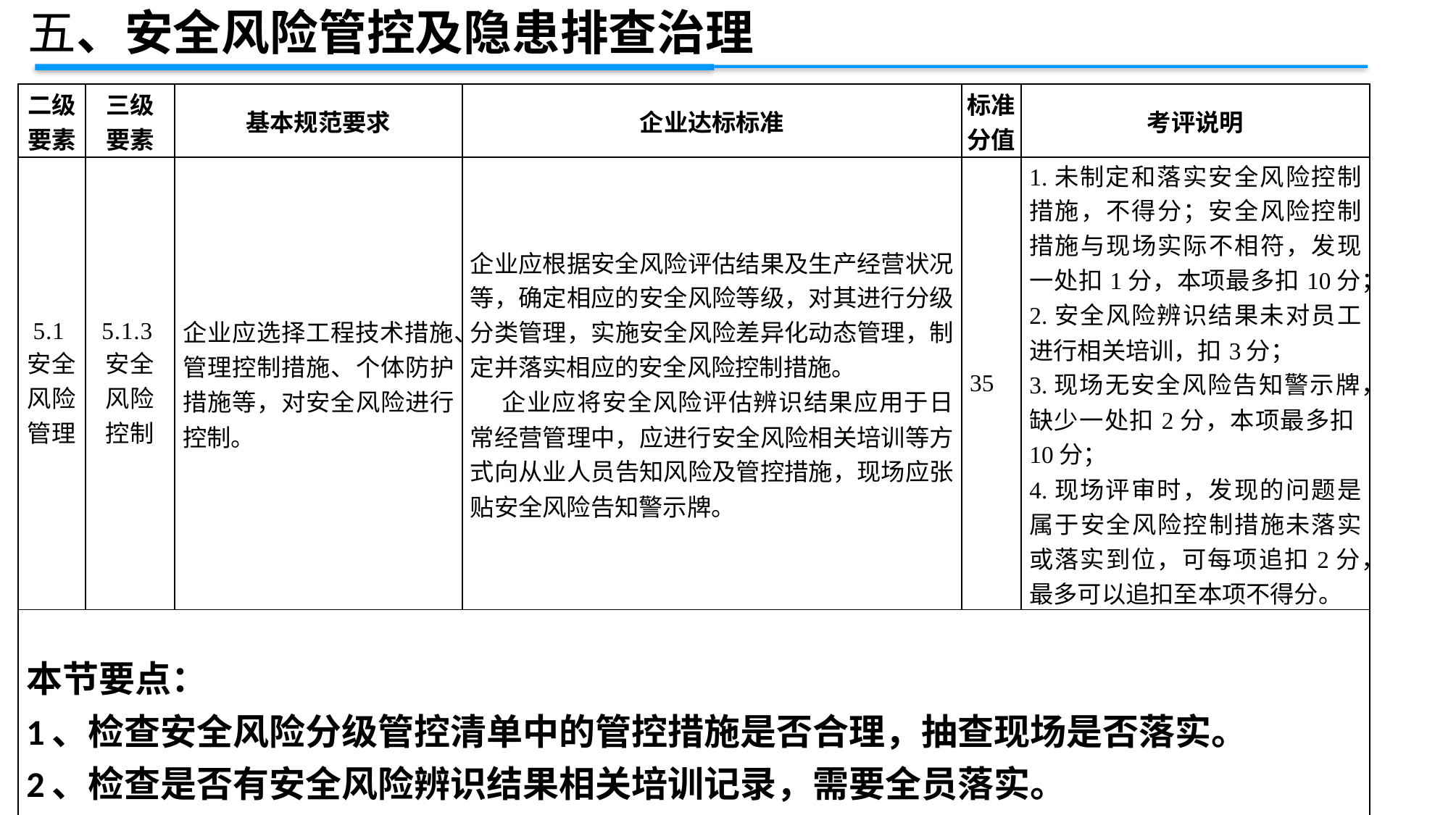

五、安全风险管控及隐患排查治理

| 二级 要素 | 三级 要素 | 基本规范要求 | 企业达标标准 | 标准 分值 | 考评说明 |
| --- | --- | --- | --- | --- | --- |
| 5.1安全风险管理 | 5.1.3安全风险控制 | 企业应选择工程技术措施、管理控制措施、个体防护措施等，对安全风险进行控制。 | 企业应根据安全风险评估结果及生产经营状况等，确定相应的安全风险等级，对其进行分级分类管理，实施安全风险差异化动态管理，制定并落实相应的安全风险控制措施。 企业应将安全风险评估辨识结果应用于日常经营管理中，应进行安全风险相关培训等方式向从业人员告知风险及管控措施，现场应张贴安全风险告知警示牌。 | 35 | 1.未制定和落实安全风险控制措施，不得分；安全风险控制措施与现场实际不相符，发现一处扣1分，本项最多扣10分； 2.安全风险辨识结果未对员工进行相关培训，扣3分； 3.现场无安全风险告知警示牌，缺少一处扣2分，本项最多扣10分； 4.现场评审时，发现的问题是属于安全风险控制措施未落实或落实到位，可每项追扣2分，最多可以追扣至本项不得分。 |
| 本节要点： 1、检查安全风险分级管控清单中的管控措施是否合理，抽查现场是否落实。 2、检查是否有安全风险辨识结果相关培训记录，需要全员落实。 |  |  |  |  |  |